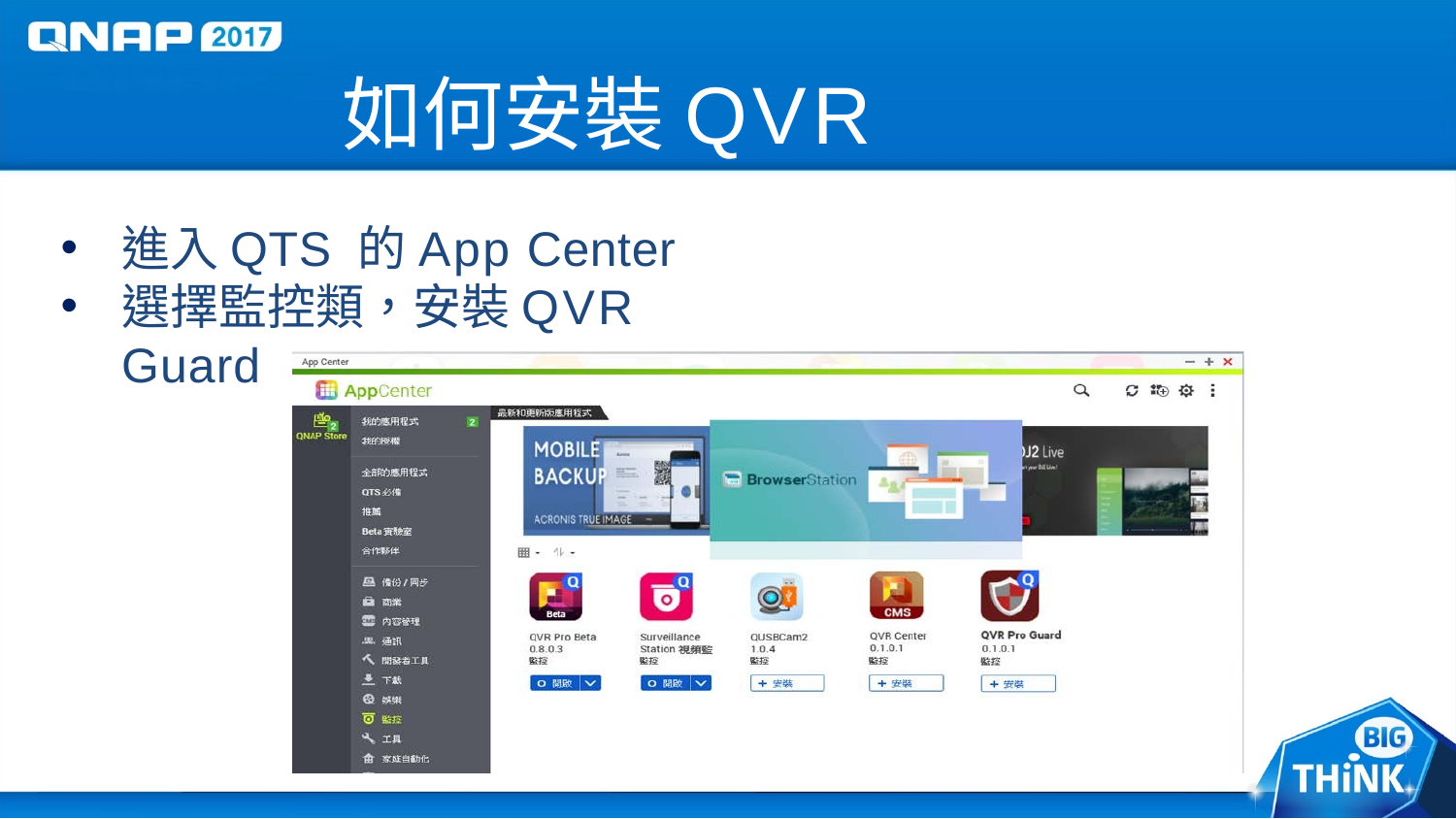

# 如何安裝QVR Guard
進入QTS 的App Center
選擇監控類，安裝QVR Guard